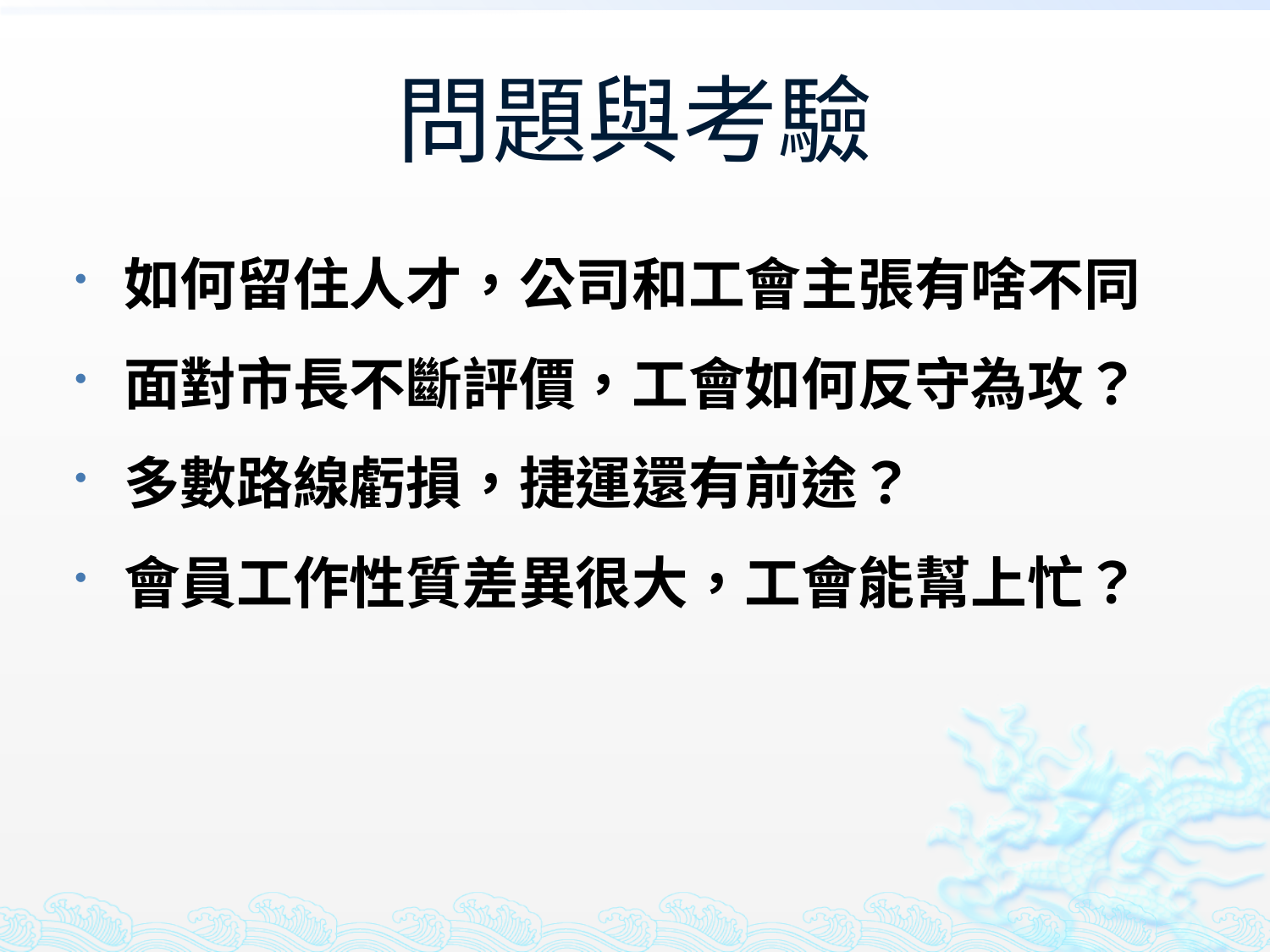

# 問題與考驗
如何留住人才，公司和工會主張有啥不同
面對市長不斷評價，工會如何反守為攻？
多數路線虧損，捷運還有前途？
會員工作性質差異很大，工會能幫上忙？